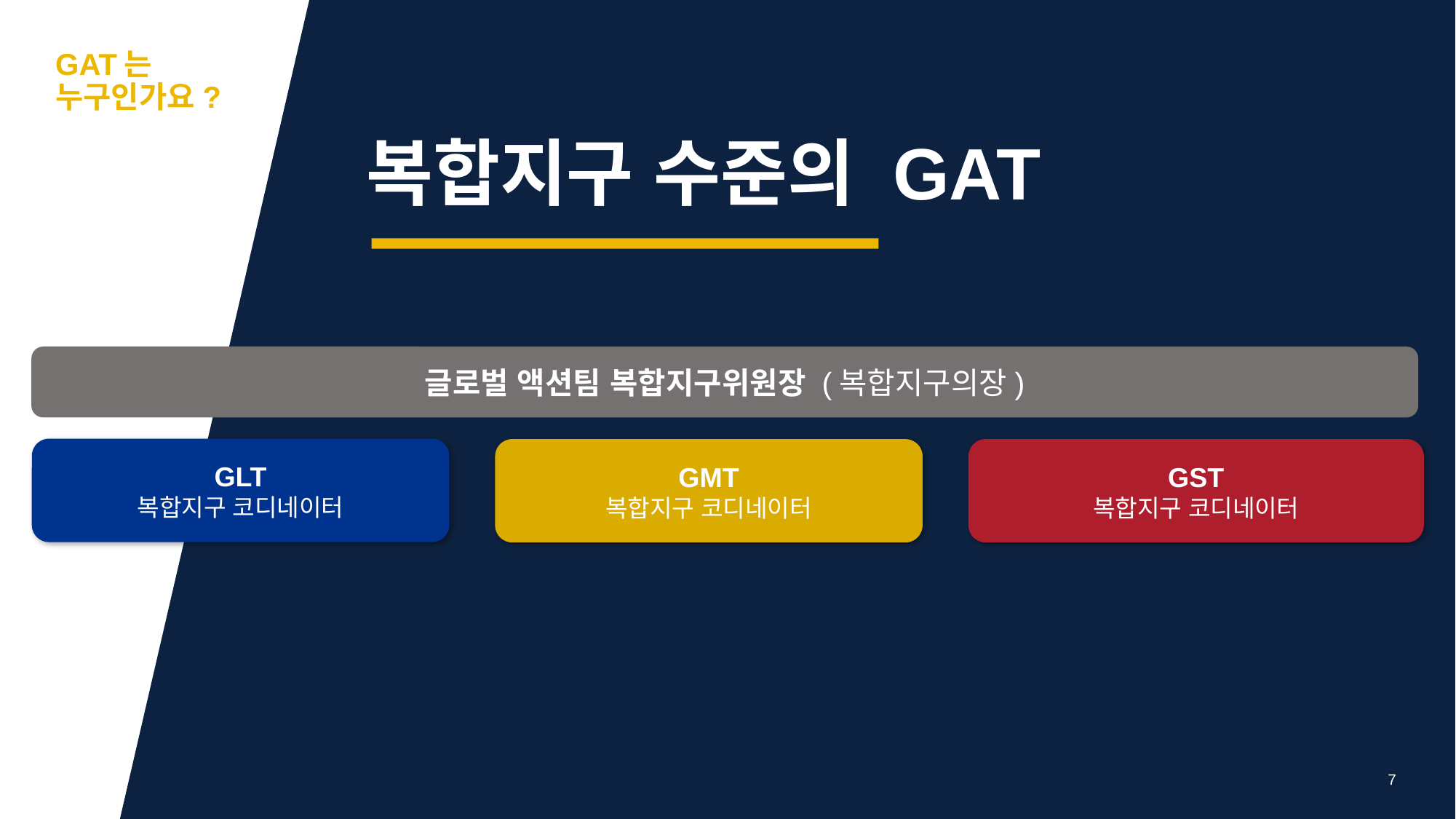

aa

GAT는 누구인가요?
복합지구 수준의 GAT
글로벌 액션팀 복합지구위원장 (복합지구의장)
GLT
복합지구 코디네이터
GST
복합지구 코디네이터
GMT
복합지구 코디네이터
7